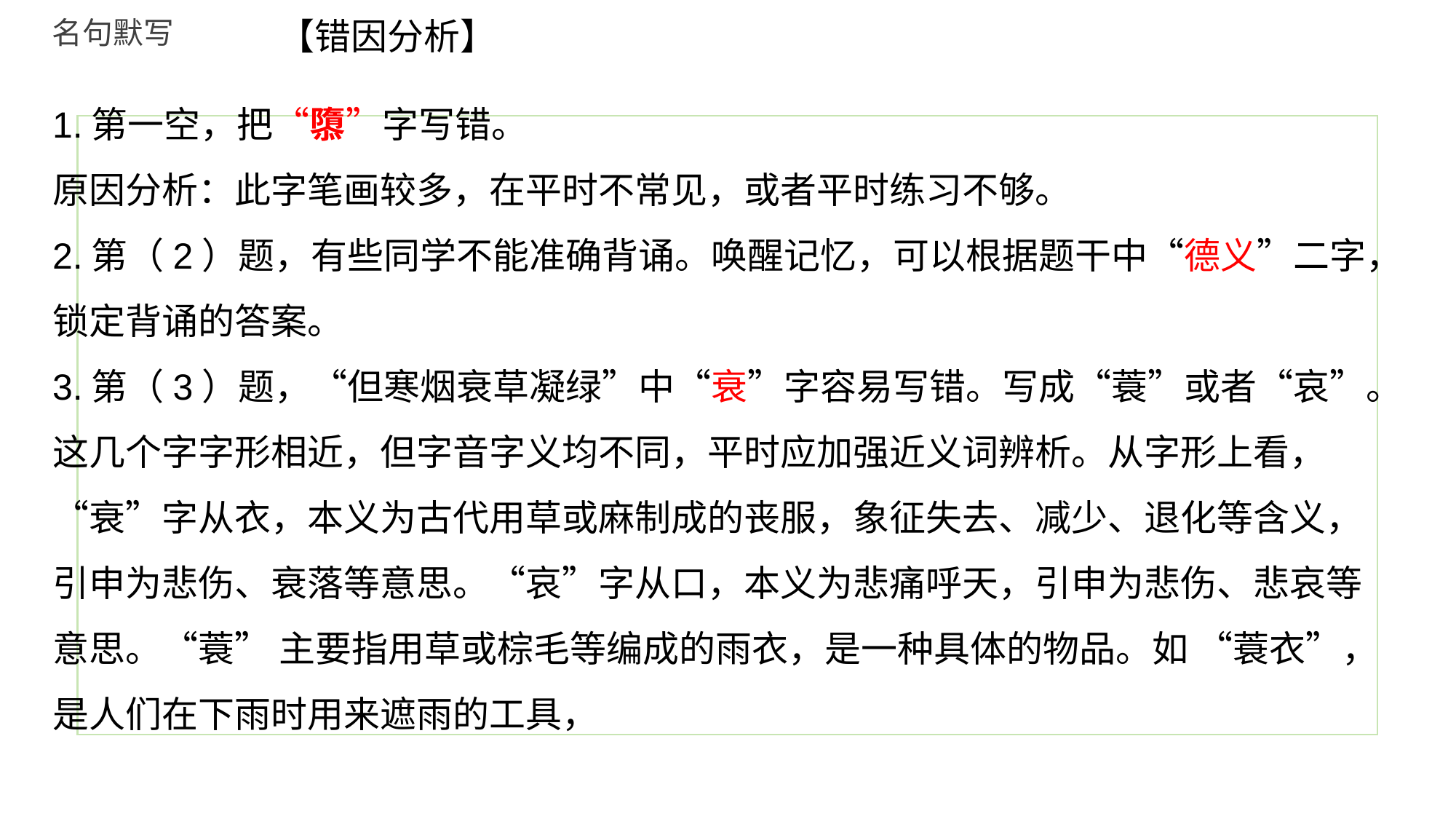

名句默写
【错因分析】
1.第一空，把“隳”字写错。
原因分析：此字笔画较多，在平时不常见，或者平时练习不够。
2.第（2）题，有些同学不能准确背诵。唤醒记忆，可以根据题干中“德义”二字，锁定背诵的答案。
3.第（3）题，“但寒烟衰草凝绿”中“衰”字容易写错。写成“蓑”或者“哀”。这几个字字形相近，但字音字义均不同，平时应加强近义词辨析。从字形上看，“衰”字从衣，本义为古代用草或麻制成的丧服，象征失去、减少、退化等含义，引申为悲伤、衰落等意思。“哀”字从口，本义为悲痛呼天，引申为悲伤、悲哀等意思。“蓑” 主要指用草或棕毛等编成的雨衣，是一种具体的物品。如 “蓑衣”，是人们在下雨时用来遮雨的工具，